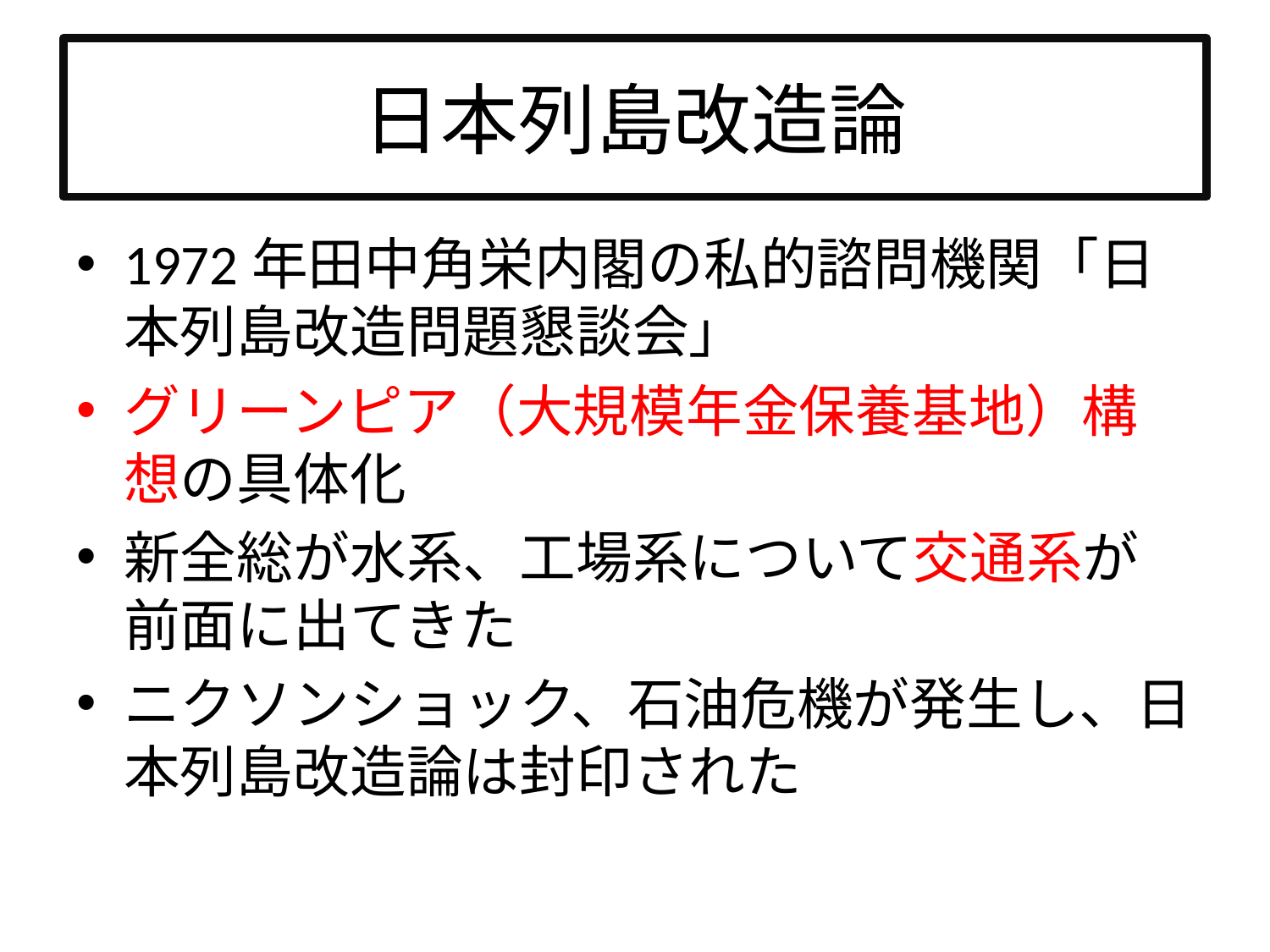

# 日本列島改造論
1972年田中角栄内閣の私的諮問機関「日本列島改造問題懇談会」
グリーンピア（大規模年金保養基地）構想の具体化
新全総が水系、工場系について交通系が前面に出てきた
ニクソンショック、石油危機が発生し、日本列島改造論は封印された